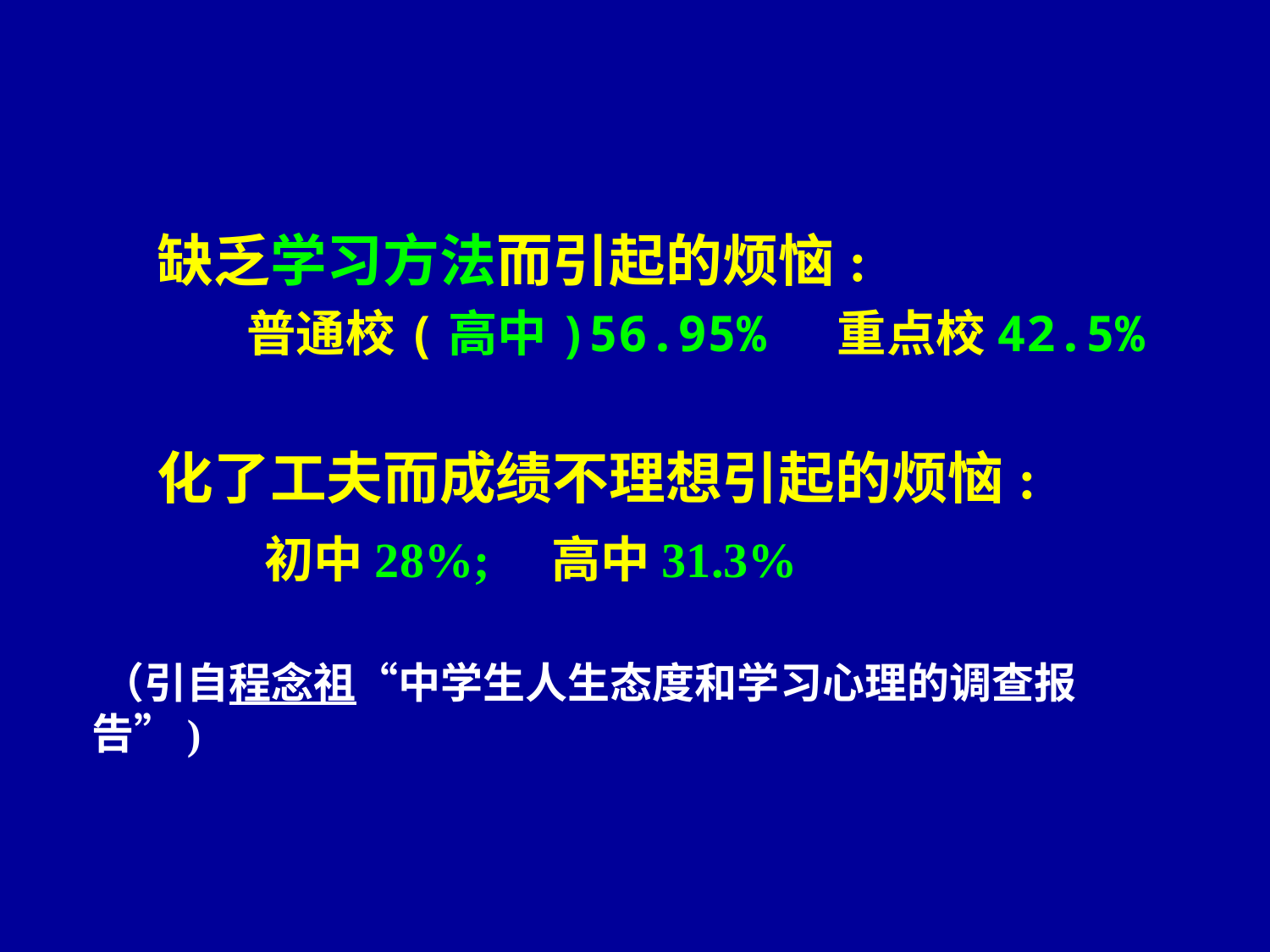

缺乏学习方法而引起的烦恼:
                 普通校(高中)56.95%  重点校42.5%

         化了工夫而成绩不理想引起的烦恼:
                初中28%;    高中31.3%

     （引自程念祖“中学生人生态度和学习心理的调查报告”)